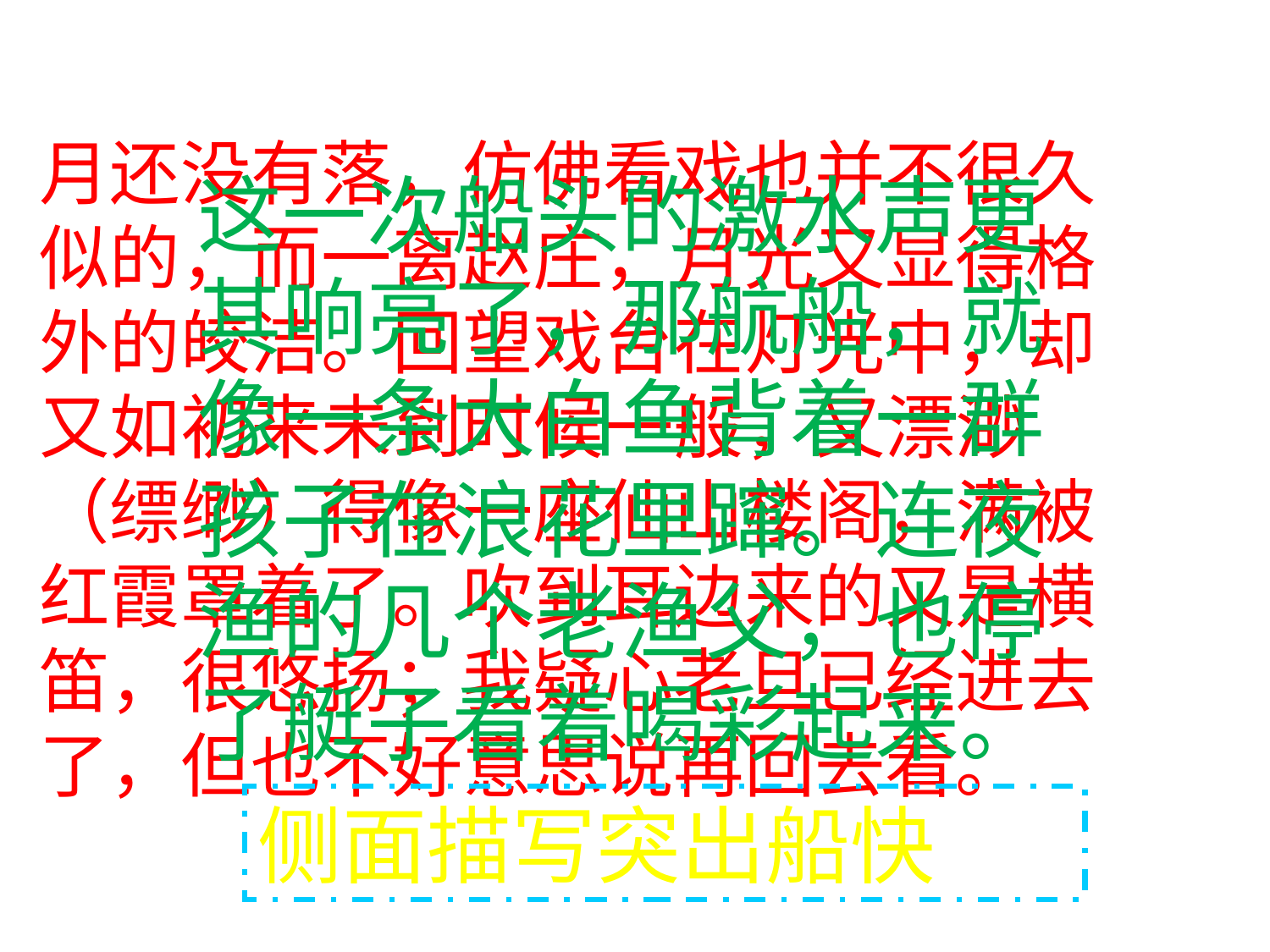

月还没有落，仿佛看戏也并不很久似的，而一离赵庄，月光又显得格外的皎洁。回望戏台在灯光中，却又如初来未到时候一般，又漂渺（缥缈）得像一座仙山楼阁，满被红霞罩着了。吹到耳边来的又是横笛，很悠扬；我疑心老旦已经进去了，但也不好意思说再回去看。
这一次船头的激水声更其响亮了，那航船，就像一条大白鱼背着一群孩子在浪花里蹿。连夜渔的几个老渔父，也停了艇子看着喝彩起来。
侧面描写突出船快